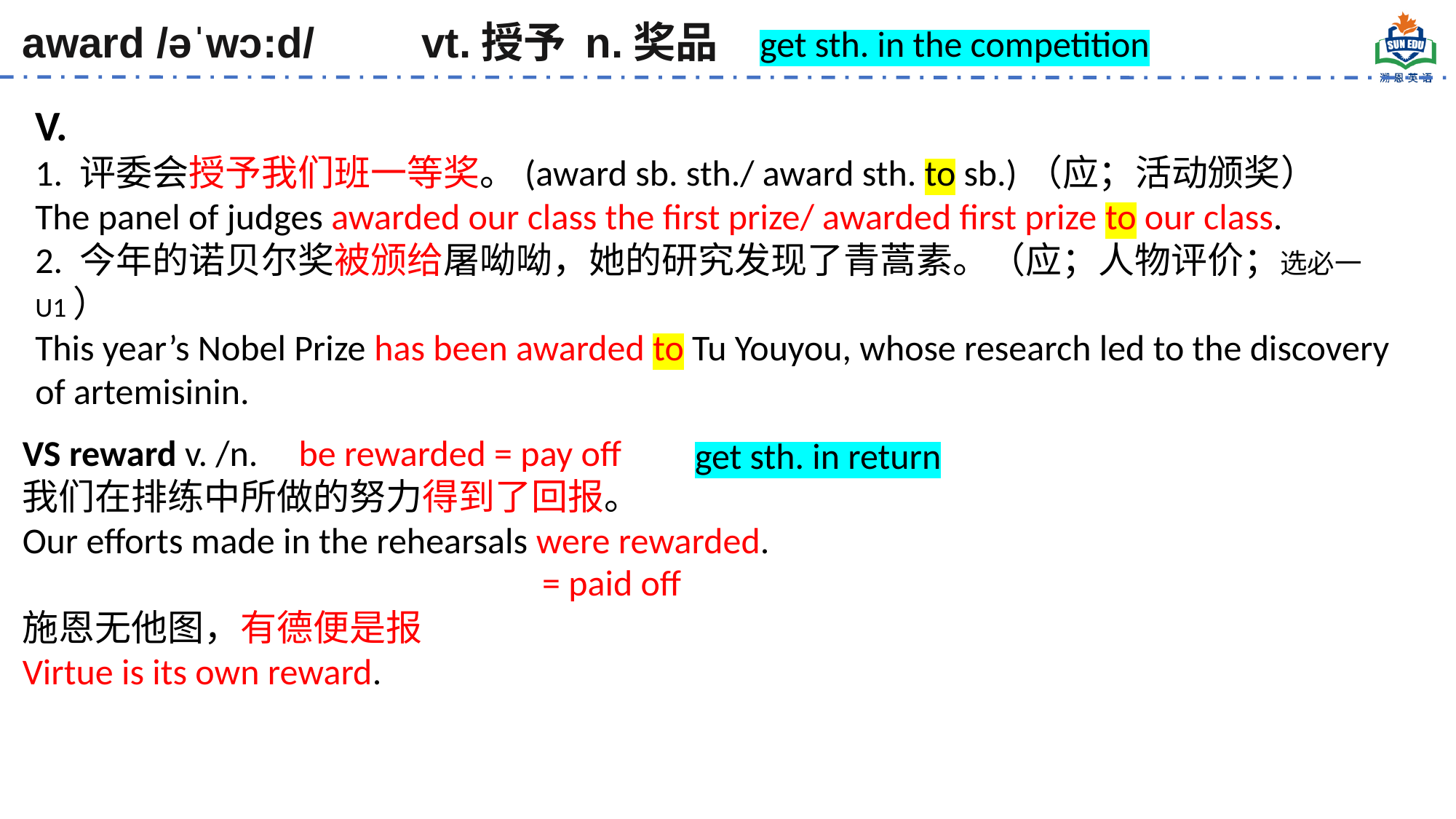

award /əˈwɔ:d/         vt.授予 n.奖品
get sth. in the competition
V.
1. 评委会授予我们班一等奖。(award sb. sth./ award sth. to sb.)（应；活动颁奖）
The panel of judges awarded our class the first prize/ awarded first prize to our class.
2. 今年的诺贝尔奖被颁给屠呦呦，她的研究发现了青蒿素。（应；人物评价；选必一U1）
This year’s Nobel Prize has been awarded to Tu Youyou, whose research led to the discovery of artemisinin.
VS reward v. /n.     be rewarded = pay off
我们在排练中所做的努力得到了回报。
Our efforts made in the rehearsals were rewarded.

施恩无他图，有德便是报
Virtue is its own reward.
get sth. in return
= paid off